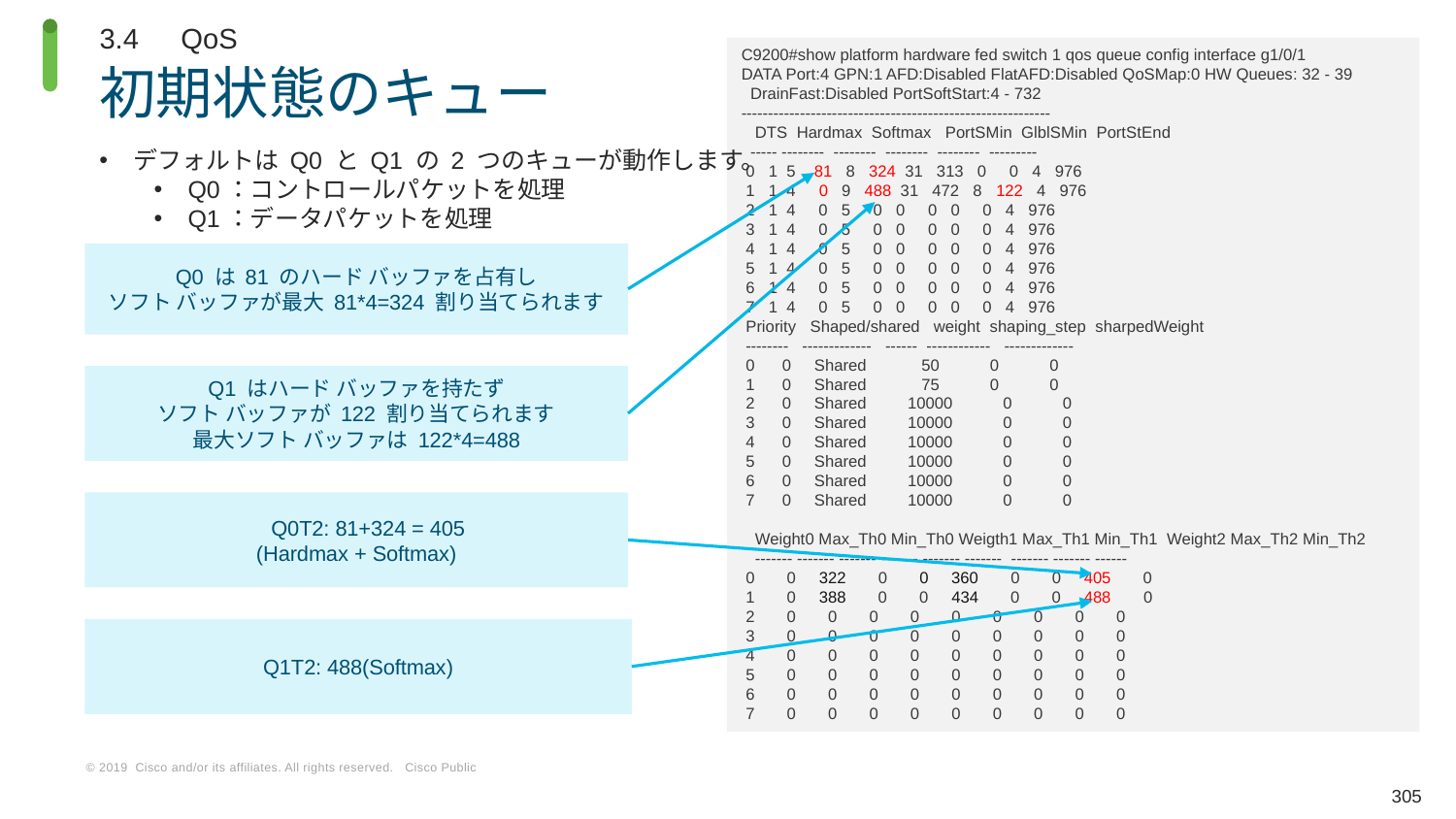

3.4　QoS
C9200#show platform hardware fed switch 1 qos queue config interface g1/0/1
DATA Port:4 GPN:1 AFD:Disabled FlatAFD:Disabled QoSMap:0 HW Queues: 32 - 39
  DrainFast:Disabled PortSoftStart:4 - 732
----------------------------------------------------------
   DTS  Hardmax  Softmax   PortSMin  GlblSMin  PortStEnd
  ----- --------  --------  --------  --------  ---------
 0   1  5    81   8   324  31   313   0     0   4   976
 1   1  4     0   9   488  31   472   8   122   4   976
 2   1  4     0   5     0   0     0   0     0   4   976
 3   1  4     0   5     0   0     0   0     0   4   976
 4   1  4     0   5     0   0     0   0     0   4   976
 5   1  4     0   5     0   0     0   0     0   4   976
 6   1  4     0   5     0   0     0   0     0   4   976
 7   1  4     0   5     0   0     0   0     0   4   976
 Priority   Shaped/shared   weight  shaping_step  sharpedWeight
 --------   -------------   ------  ------------   -------------
 0      0     Shared            50           0           0
 1      0     Shared            75           0           0
 2      0     Shared         10000           0           0
 3      0     Shared         10000           0           0
 4      0     Shared         10000           0           0
 5      0     Shared         10000           0           0
 6      0     Shared         10000           0           0
 7      0     Shared         10000           0           0

   Weight0 Max_Th0 Min_Th0 Weigth1 Max_Th1 Min_Th1  Weight2 Max_Th2 Min_Th2
   ------- ------- ------- ------- ------- -------  ------- ------- ------
 0       0     322       0       0     360       0       0     405       0
 1       0     388       0       0     434       0       0     488       0
 2       0       0       0       0       0       0       0       0       0
 3       0       0       0       0       0       0       0       0       0
 4       0       0       0       0       0       0       0       0       0
 5       0       0       0       0       0       0       0       0       0
 6       0       0       0       0       0       0       0       0       0
 7       0       0       0       0       0       0       0       0       0
# 初期状態のキュー
デフォルトは Q0 と Q1 の 2 つのキューが動作します。
Q0：コントロールパケットを処理
Q1：データパケットを処理
Q0 は 81 のハード バッファを占有し
ソフト バッファが最大 81*4=324 割り当てられます
Q1 はハード バッファを持たず
ソフト バッファが 122 割り当てられます
最大ソフト バッファは 122*4=488
    Q0T2: 81+324 = 405
(Hardmax + Softmax)
Q1T2: 488(Softmax)
305